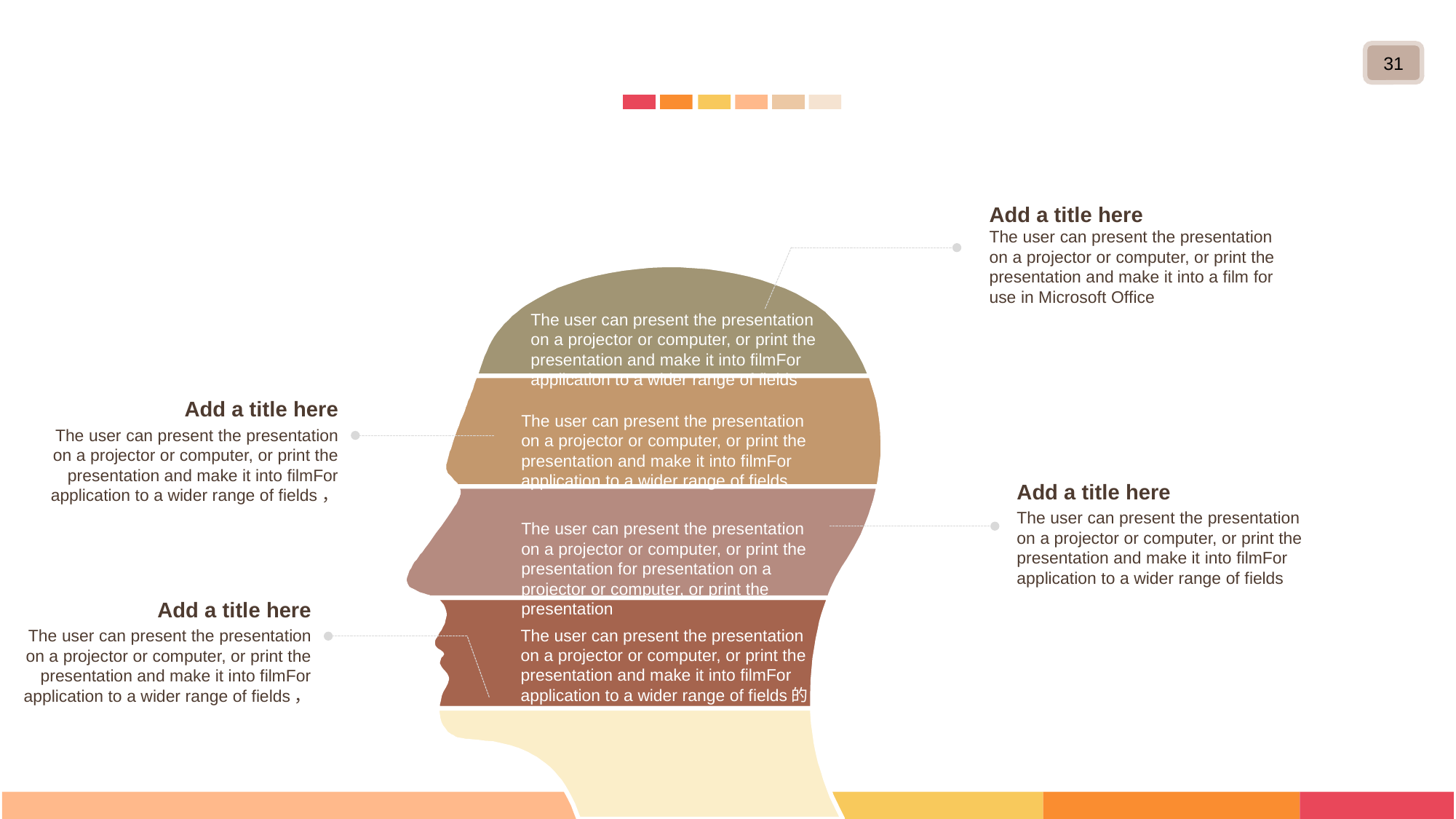

#
31

Add a title here
The user can present the presentation on a projector or computer, or print the presentation and make it into a film for use in Microsoft Office

The user can present the presentation on a projector or computer, or print the presentation and make it into filmFor application to a wider range of fields
Add a title here
The user can present the presentation on a projector or computer, or print the presentation and make it into filmFor application to a wider range of fields，
The user can present the presentation on a projector or computer, or print the presentation and make it into filmFor application to a wider range of fields
Add a title here
The user can present the presentation on a projector or computer, or print the presentation and make it into filmFor application to a wider range of fields
The user can present the presentation on a projector or computer, or print the presentation for presentation on a projector or computer, or print the presentation
Add a title here
The user can present the presentation on a projector or computer, or print the presentation and make it into filmFor application to a wider range of fields，
The user can present the presentation on a projector or computer, or print the presentation and make it into filmFor application to a wider range of fields的